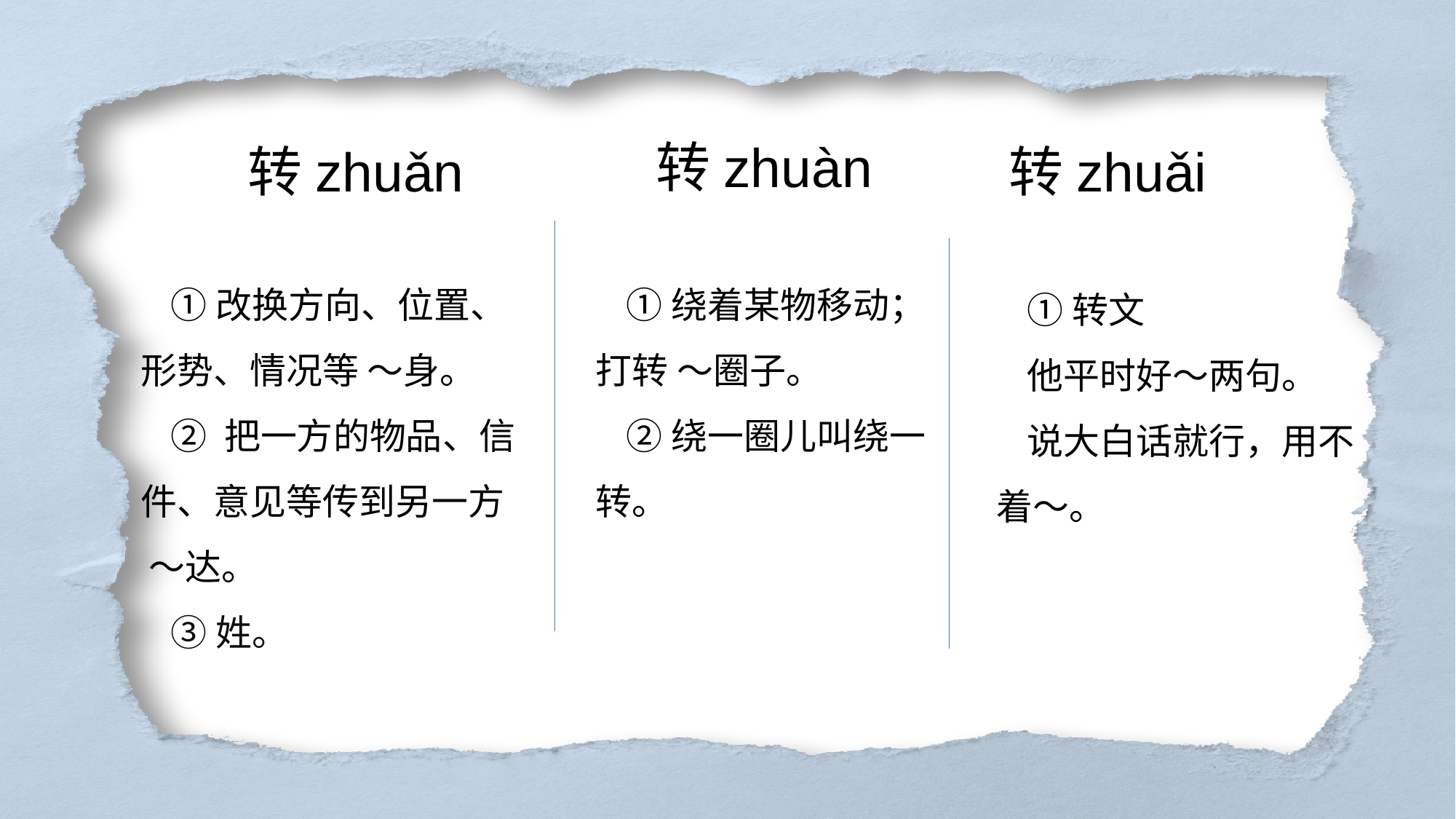

转zhuàn
转zhuǎn
转zhuǎi

①改换方向、位置、形势、情况等 ～身。
② 把一方的物品、信件、意见等传到另一方 ～达。
③姓。
①绕着某物移动；打转 ～圈子。
②绕一圈儿叫绕一转。

①转文
他平时好～两句。
说大白话就行，用不着～。